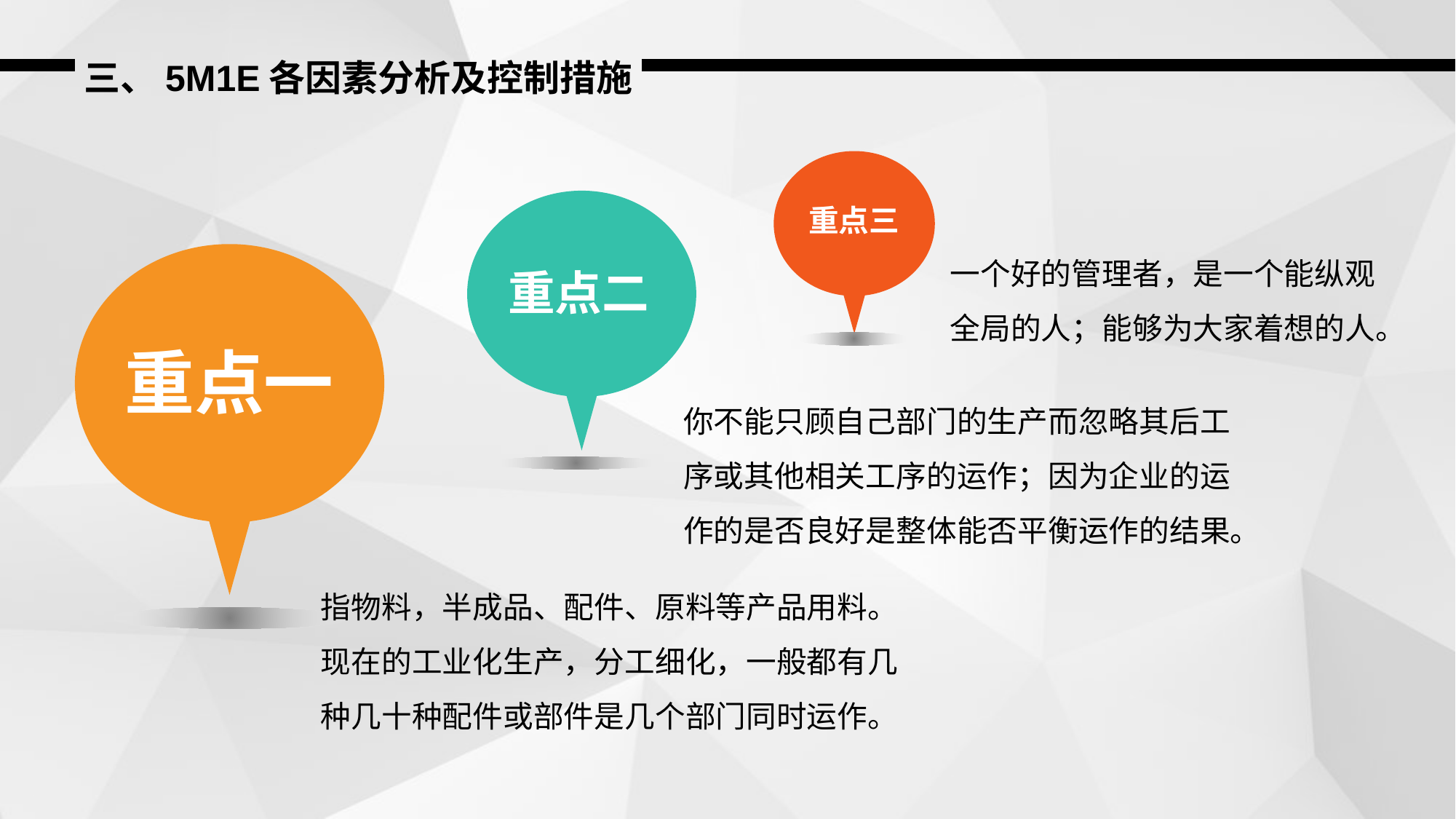

三、5M1E各因素分析及控制措施

重点三
一个好的管理者，是一个能纵观全局的人；能够为大家着想的人。

重点二

重点一
你不能只顾自己部门的生产而忽略其后工序或其他相关工序的运作；因为企业的运作的是否良好是整体能否平衡运作的结果。

指物料，半成品、配件、原料等产品用料。现在的工业化生产，分工细化，一般都有几种几十种配件或部件是几个部门同时运作。

PPT下载 http://www.ypppt.com/xiazai/